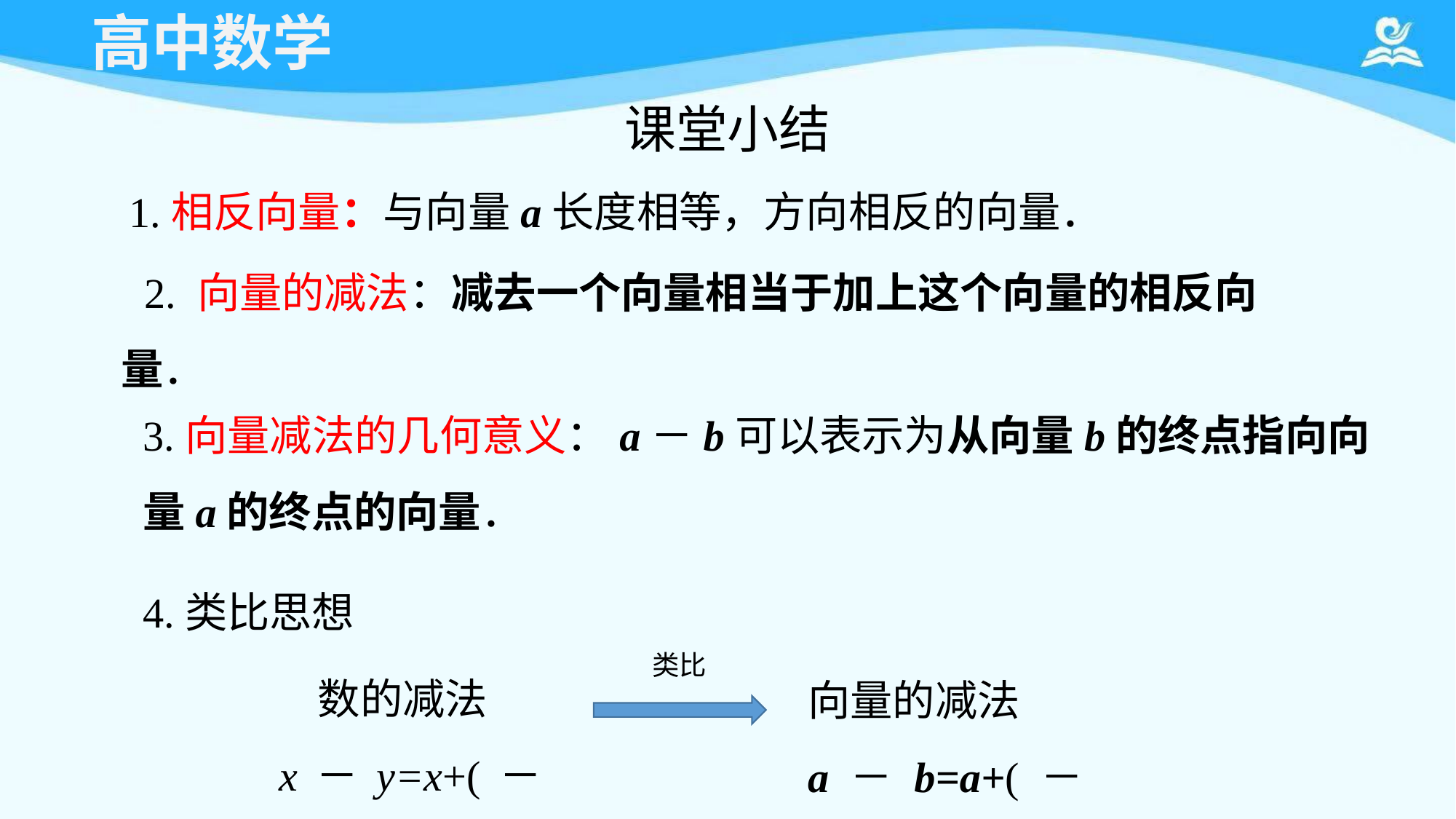

# 课堂小结
1.相反向量：与向量a长度相等，方向相反的向量．
2. 向量的减法：减去一个向量相当于加上这个向量的相反向量．
3.向量减法的几何意义：a－b可以表示为从向量b的终点指向向量a的终点的向量．
4.类比思想
   数的减法
x－y=x+(－y)
类比
向量的减法
a－b=a+(－b）